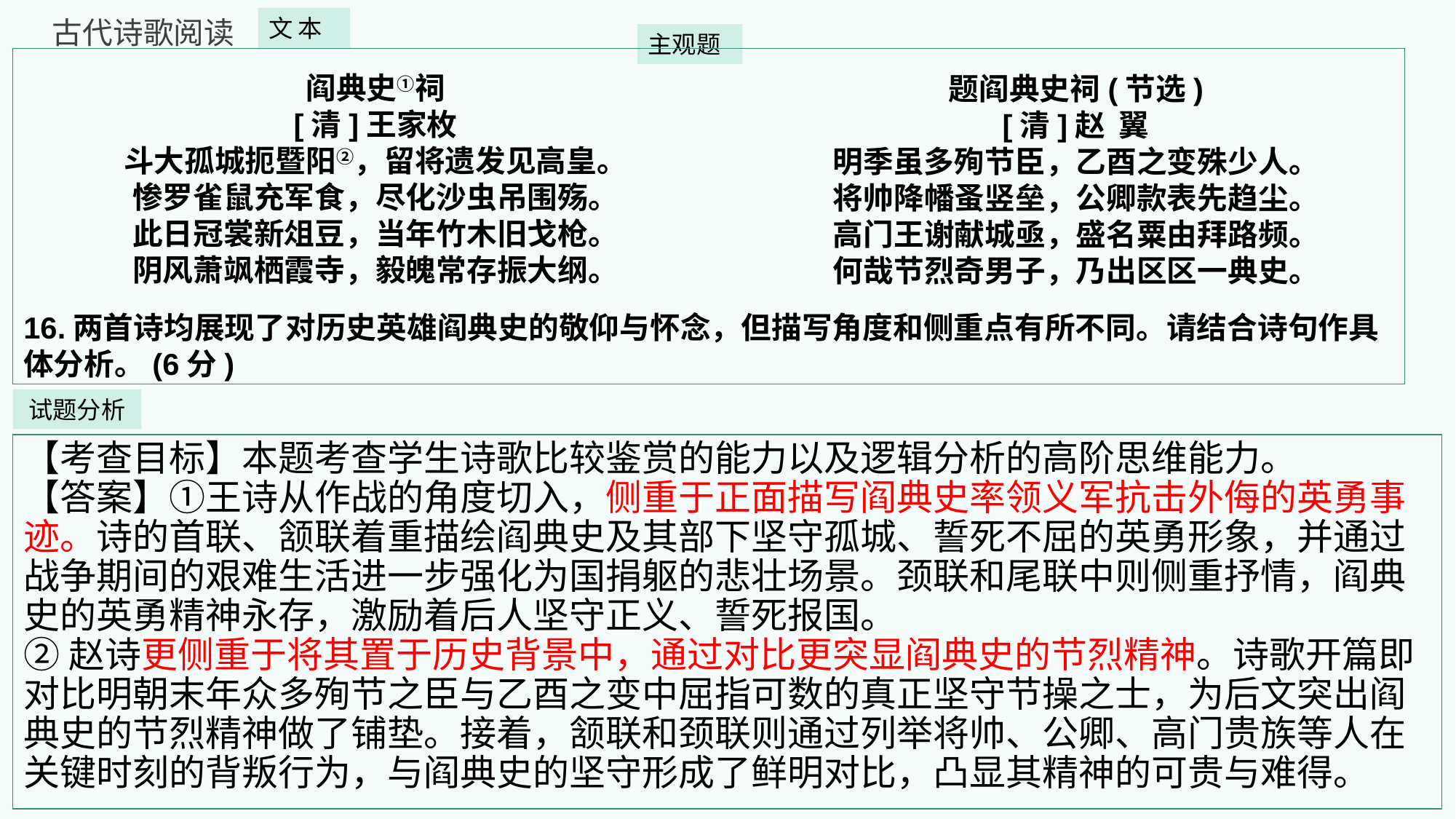

古代诗歌阅读
文 本
主观题

16.两首诗均展现了对历史英雄阎典史的敬仰与怀念，但描写角度和侧重点有所不同。请结合诗句作具体分析。(6分)
阎典史①祠
[清]王家枚
斗大孤城扼暨阳②，留将遗发见高皇。
惨罗雀鼠充军食，尽化沙虫吊围殇。
此日冠裳新俎豆，当年竹木旧戈枪。
阴风萧飒栖霞寺，毅魄常存振大纲。
题阎典史祠(节选)
[清]赵  翼
明季虽多殉节臣，乙酉之变殊少人。
将帅降幡蚤竖垒，公卿款表先趋尘。
高门王谢献城亟，盛名粟由拜路频。
何哉节烈奇男子，乃出区区一典史。
试题分析
【考查目标】本题考查学生诗歌比较鉴赏的能力以及逻辑分析的高阶思维能力。
【答案】①王诗从作战的角度切入，侧重于正面描写阎典史率领义军抗击外侮的英勇事迹。诗的首联、颔联着重描绘阎典史及其部下坚守孤城、誓死不屈的英勇形象，并通过战争期间的艰难生活进一步强化为国捐躯的悲壮场景。颈联和尾联中则侧重抒情，阎典史的英勇精神永存，激励着后人坚守正义、誓死报国。
②赵诗更侧重于将其置于历史背景中，通过对比更突显阎典史的节烈精神。诗歌开篇即对比明朝末年众多殉节之臣与乙酉之变中屈指可数的真正坚守节操之士，为后文突出阎典史的节烈精神做了铺垫。接着，颔联和颈联则通过列举将帅、公卿、高门贵族等人在关键时刻的背叛行为，与阎典史的坚守形成了鲜明对比，凸显其精神的可贵与难得。